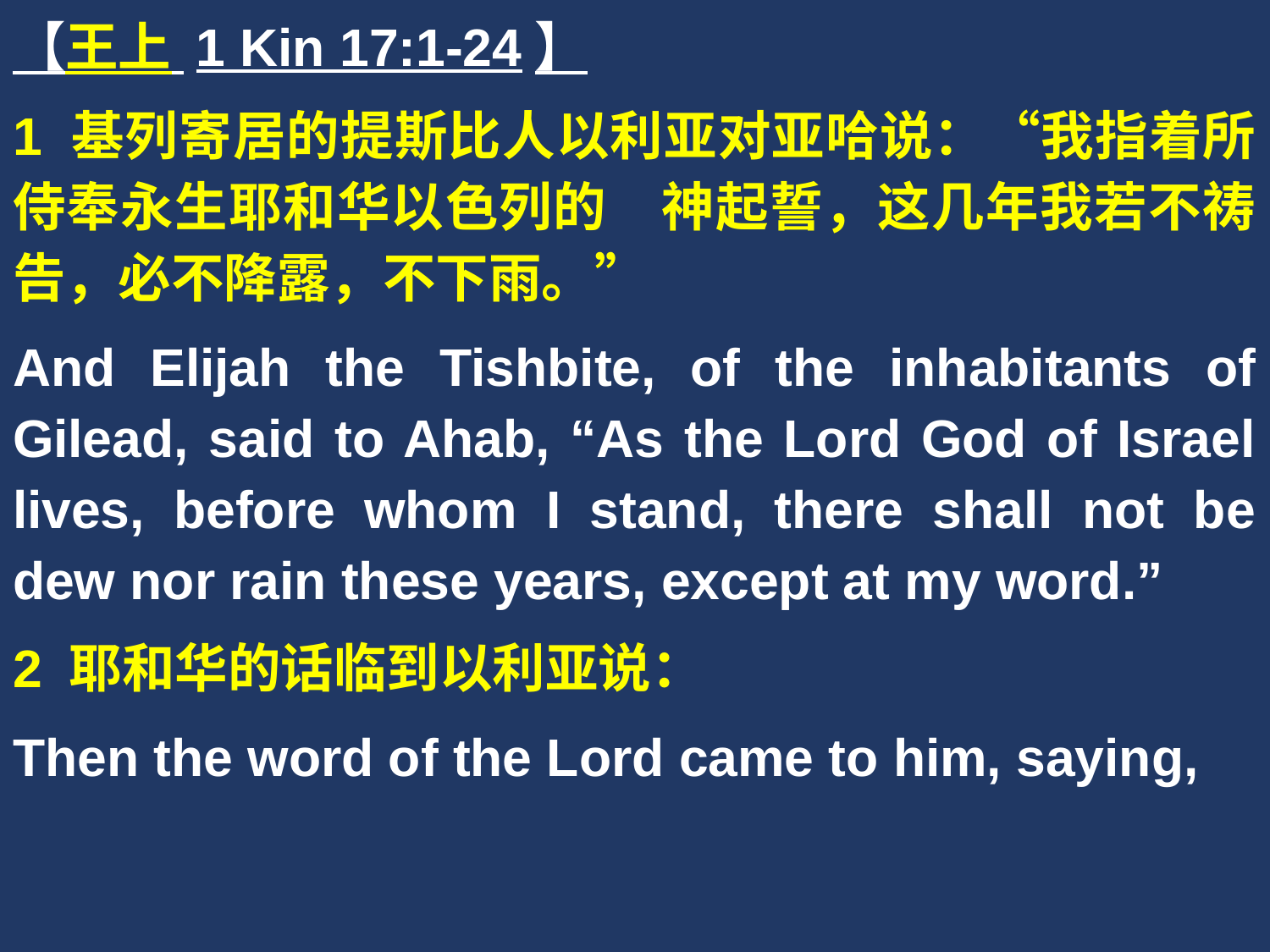

【王上 1 Kin 17:1-24】
1 基列寄居的提斯比人以利亚对亚哈说：“我指着所侍奉永生耶和华以色列的　神起誓，这几年我若不祷告，必不降露，不下雨。”
And Elijah the Tishbite, of the inhabitants of Gilead, said to Ahab, “As the Lord God of Israel lives, before whom I stand, there shall not be dew nor rain these years, except at my word.”
2 耶和华的话临到以利亚说：
Then the word of the Lord came to him, saying,